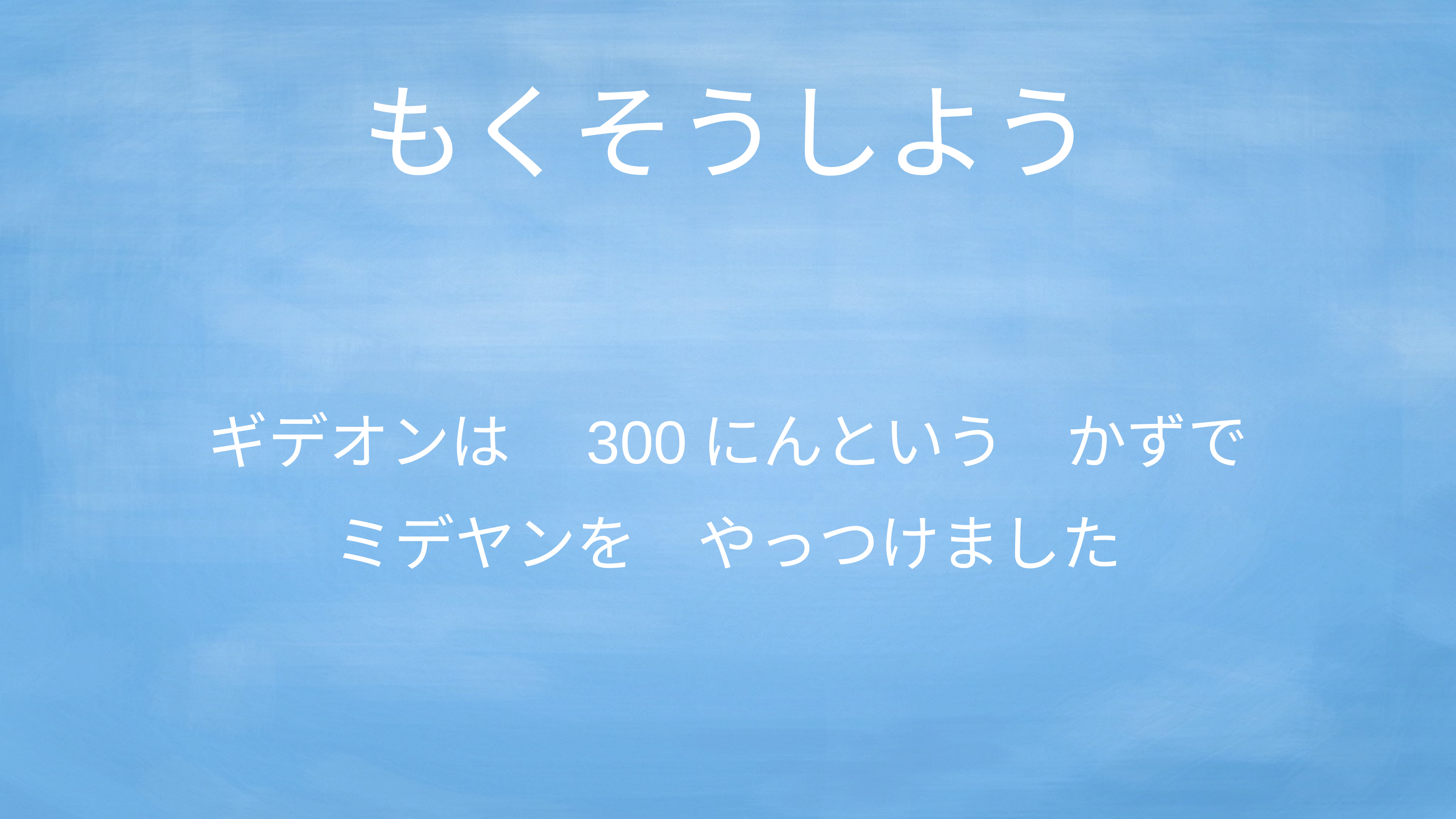

もくそうしよう
ギデオンは　300にんという　かずで
ミデヤンを　やっつけました